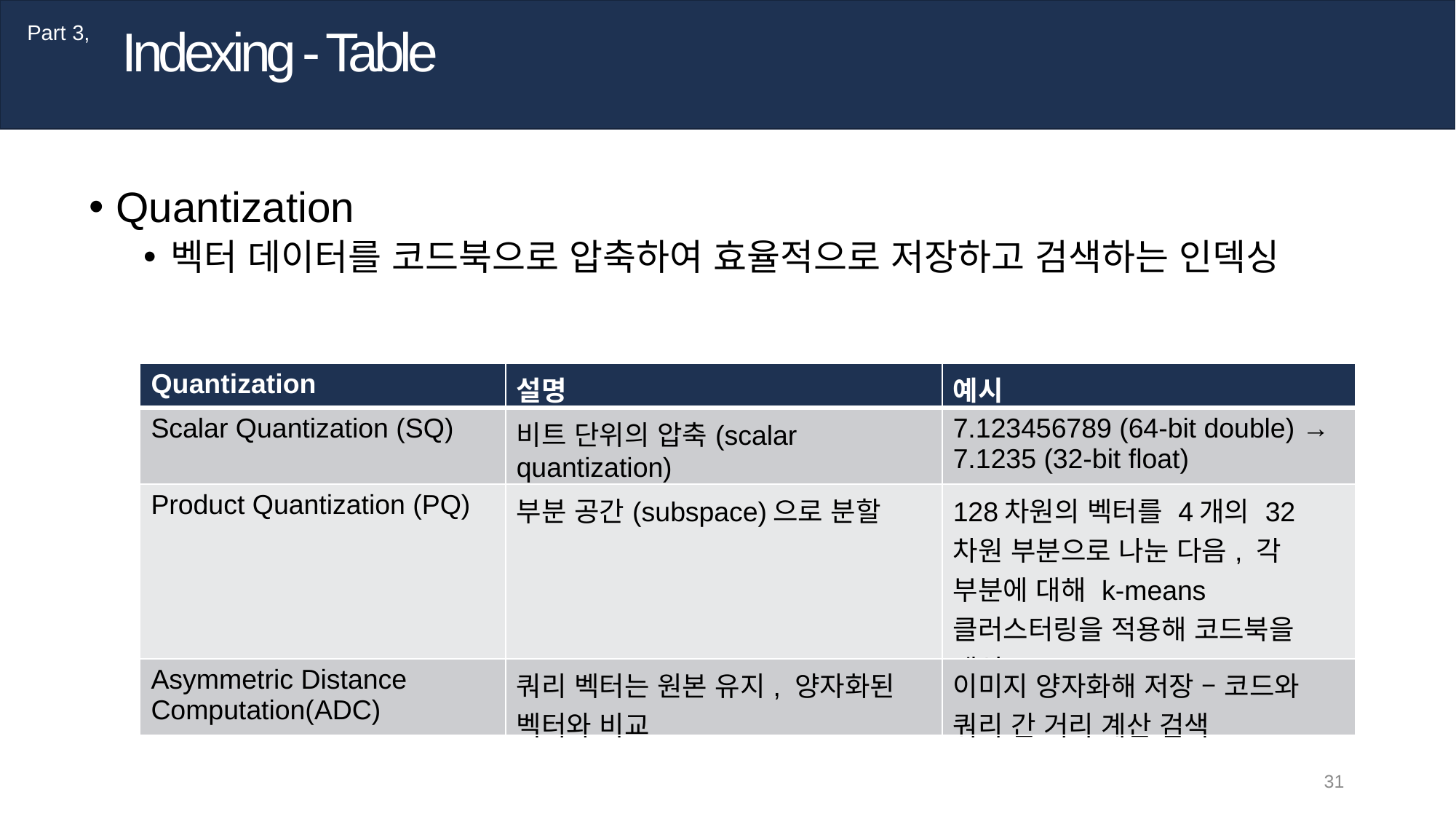

Indexing - Table
Part 3,
Quantization
벡터 데이터를 코드북으로 압축하여 효율적으로 저장하고 검색하는 인덱싱
| Quantization | 설명 | 예시 |
| --- | --- | --- |
| Scalar Quantization (SQ) | 비트 단위의 압축(scalar quantization) | 7.123456789 (64-bit double) → 7.1235 (32-bit float) |
| Product Quantization (PQ) | 부분 공간(subspace)으로 분할 | 128차원의 벡터를 4개의 32차원 부분으로 나눈 다음, 각 부분에 대해 k-means 클러스터링을 적용해 코드북을 생성 |
| Asymmetric Distance Computation(ADC) | 쿼리 벡터는 원본 유지, 양자화된 벡터와 비교 | 이미지 양자화해 저장 – 코드와 쿼리 간 거리 계산 검색 |
31